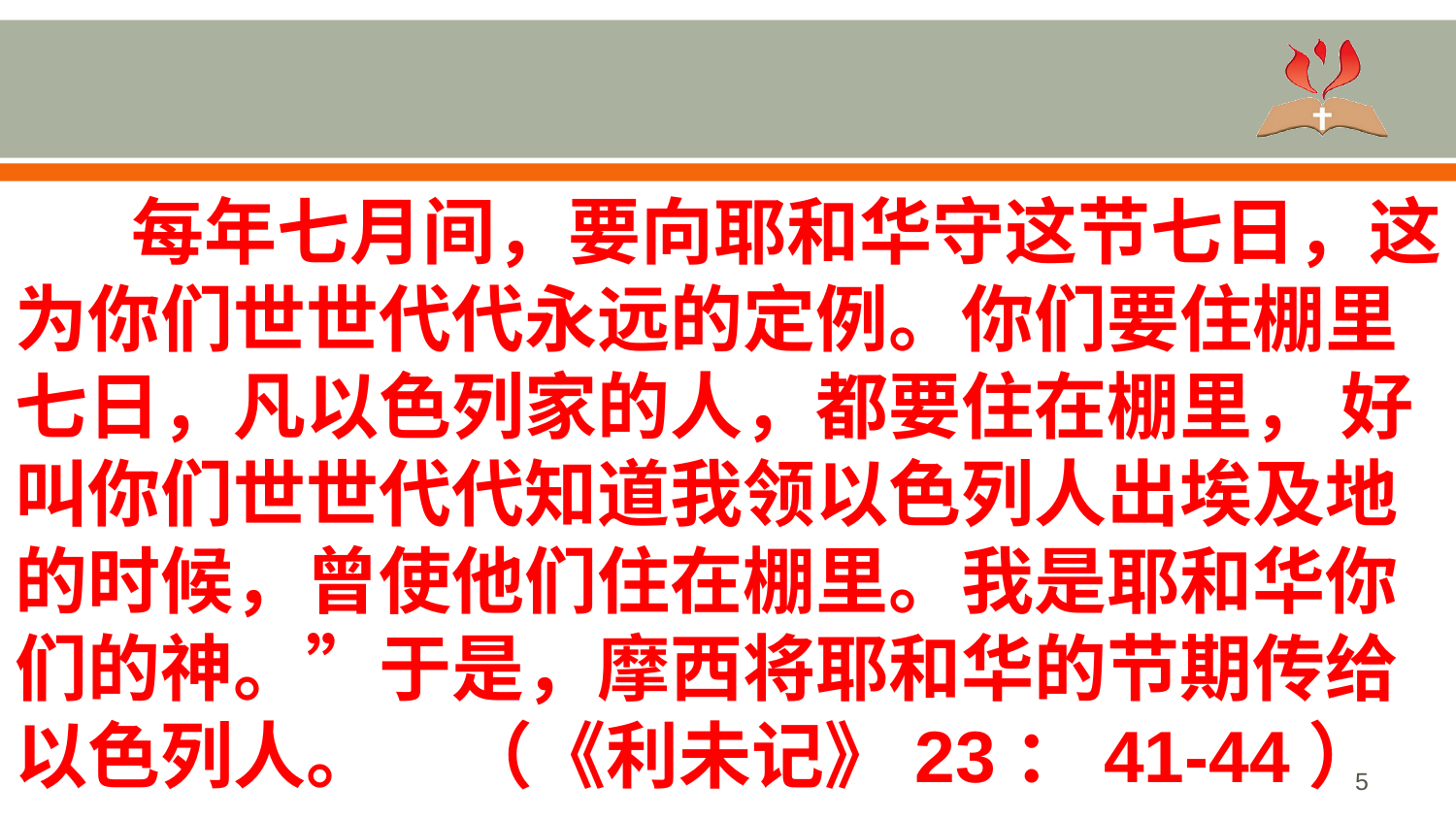

#
      每年七月间，要向耶和华守这节七日，这为你们世世代代永远的定例。你们要住棚里七日，凡以色列家的人，都要住在棚里， 好叫你们世世代代知道我领以色列人出埃及地的时候，曾使他们住在棚里。我是耶和华你们的神。”于是，摩西将耶和华的节期传给以色列人。     （《利未记》23：41-44）

5